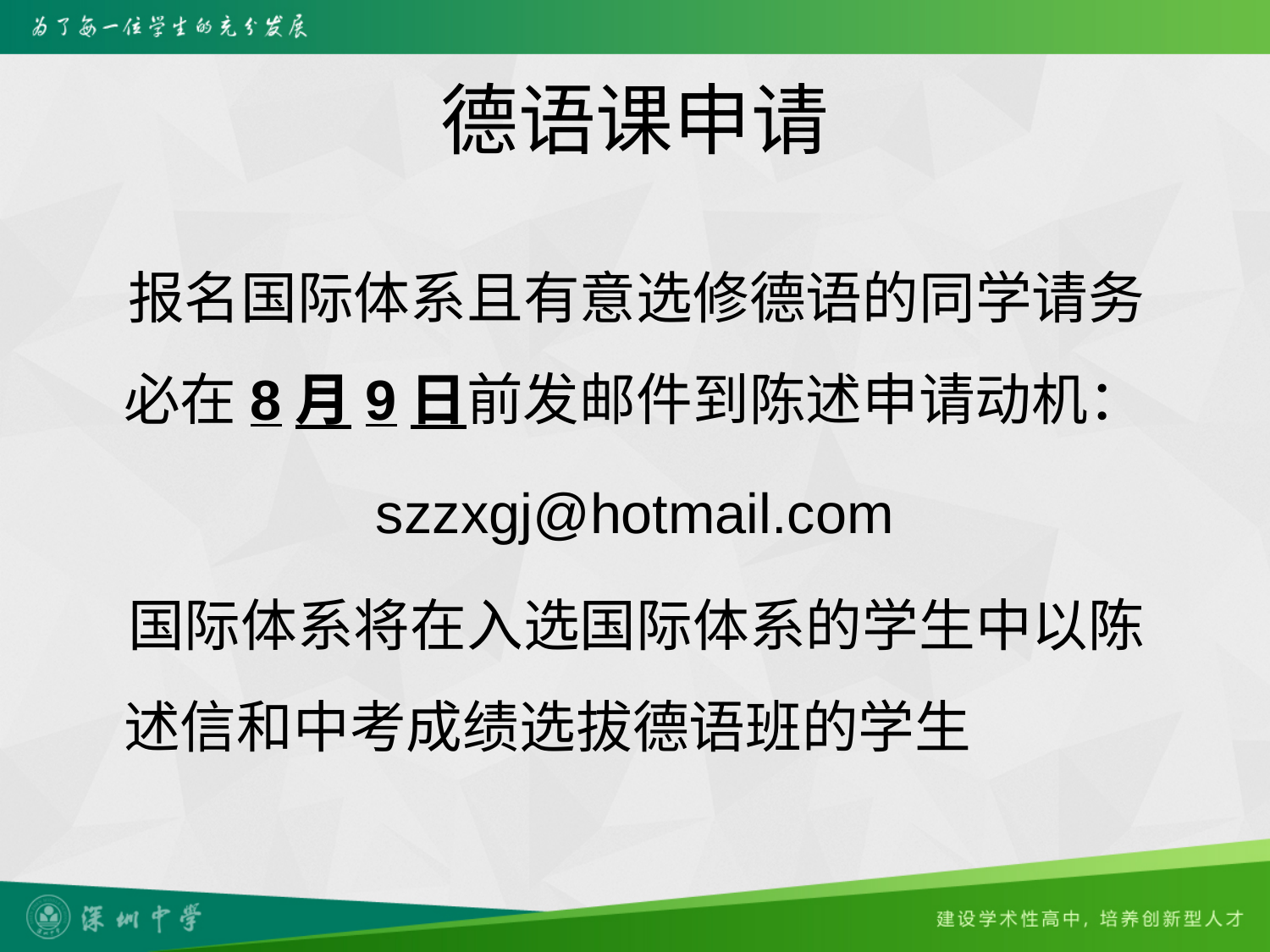

# 德语课申请
   报名国际体系且有意选修德语的同学请务必在8月9日前发邮件到陈述申请动机：
szzxgj@hotmail.com
   国际体系将在入选国际体系的学生中以陈述信和中考成绩选拔德语班的学生